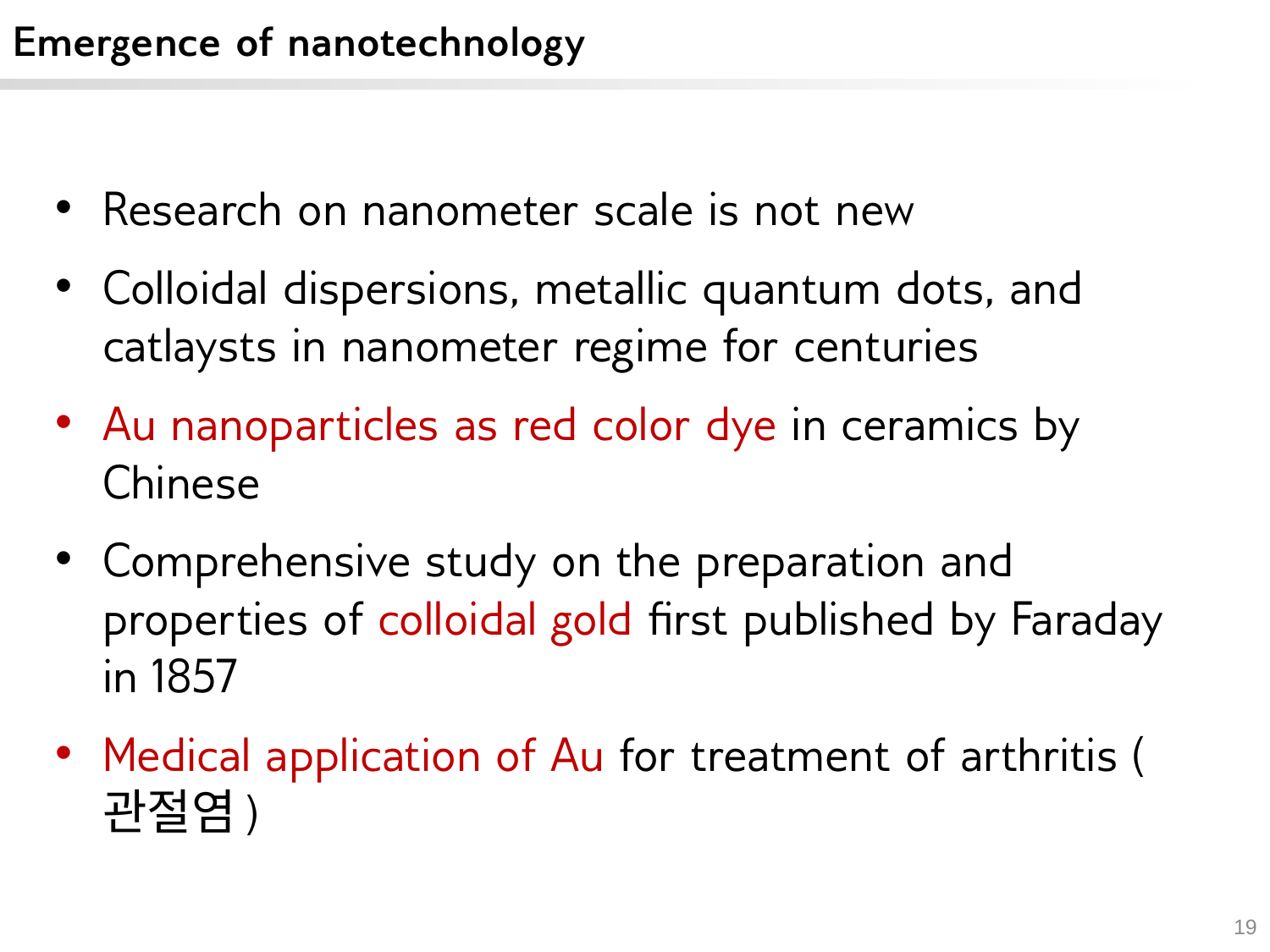

# Emergence of nanotechnology

Research on nanometer scale is not new
Colloidal dispersions, metallic quantum dots, and catlaysts in nanometer regime for centuries
Au nanoparticles as red color dye in ceramics by Chinese
Comprehensive study on the preparation and properties of colloidal gold first published by Faraday in 1857
Medical application of Au for treatment of arthritis (관절염)

19